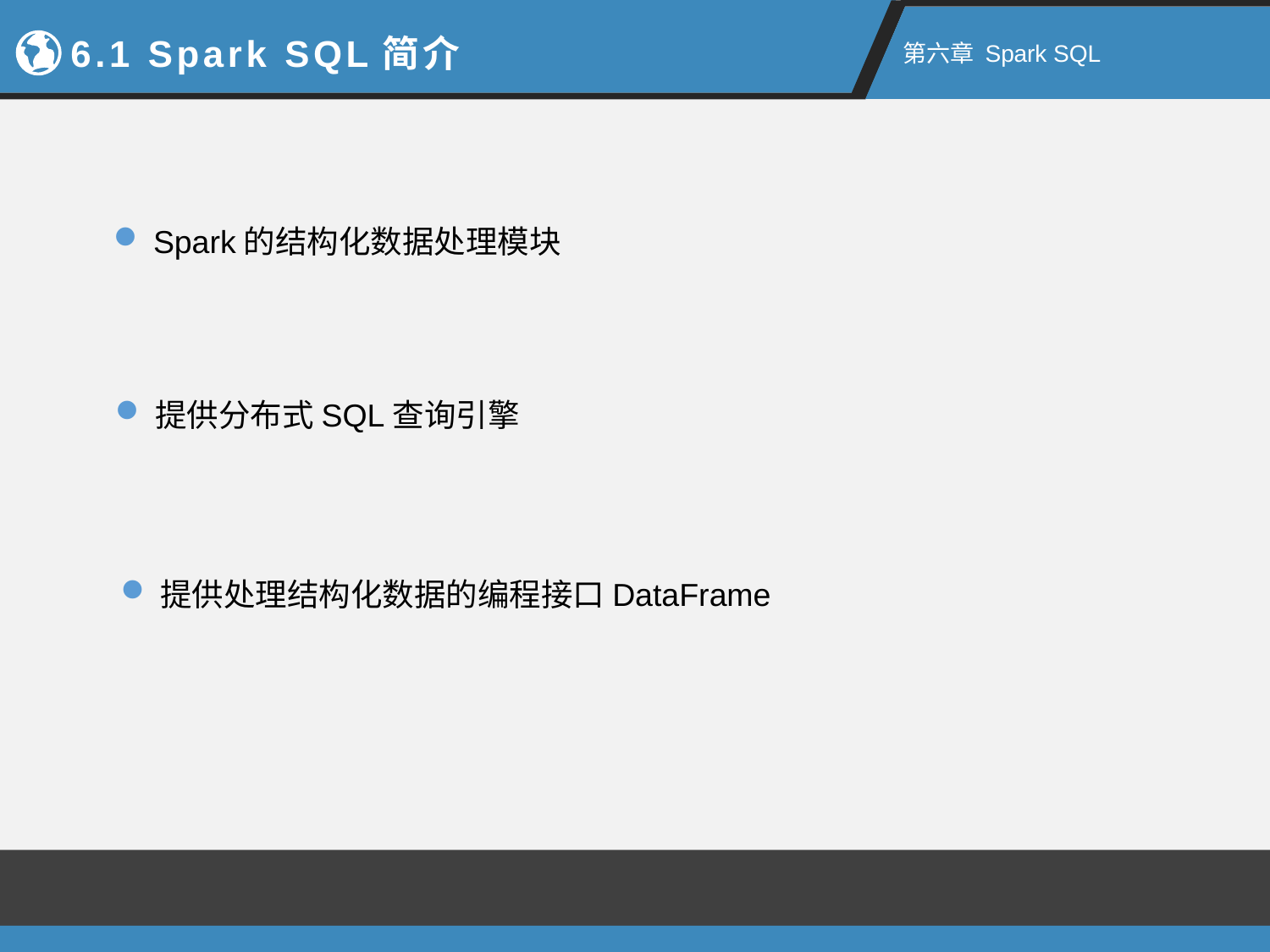

6.1 Spark SQL简介

第六章 Spark SQL
Spark的结构化数据处理模块
提供分布式SQL查询引擎
提供处理结构化数据的编程接口DataFrame